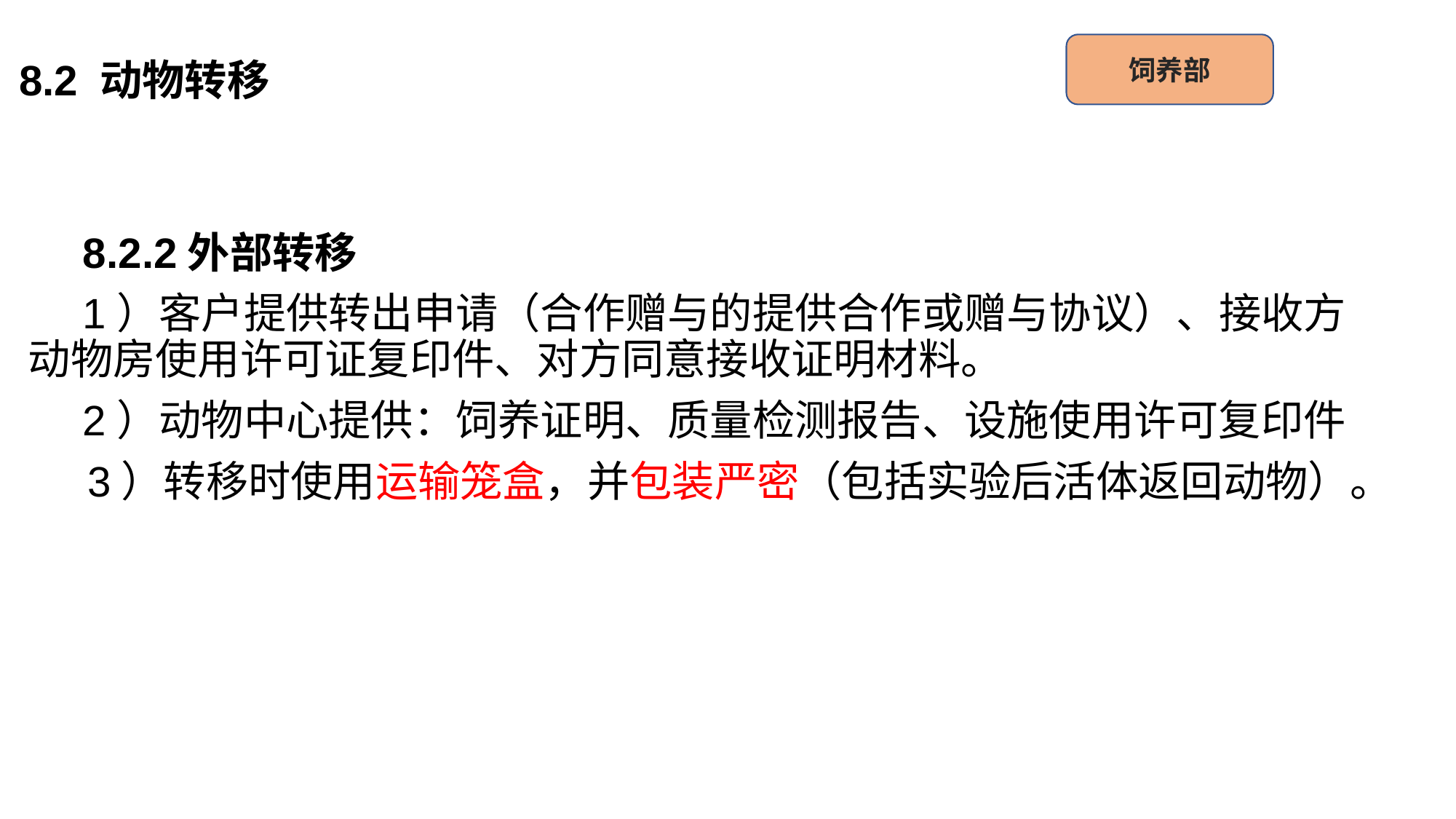

饲养部
8.2 动物转移
8.2.2外部转移
1）客户提供转出申请（合作赠与的提供合作或赠与协议）、接收方动物房使用许可证复印件、对方同意接收证明材料。
2）动物中心提供：饲养证明、质量检测报告、设施使用许可复印件
     3）转移时使用运输笼盒，并包装严密（包括实验后活体返回动物）。

31